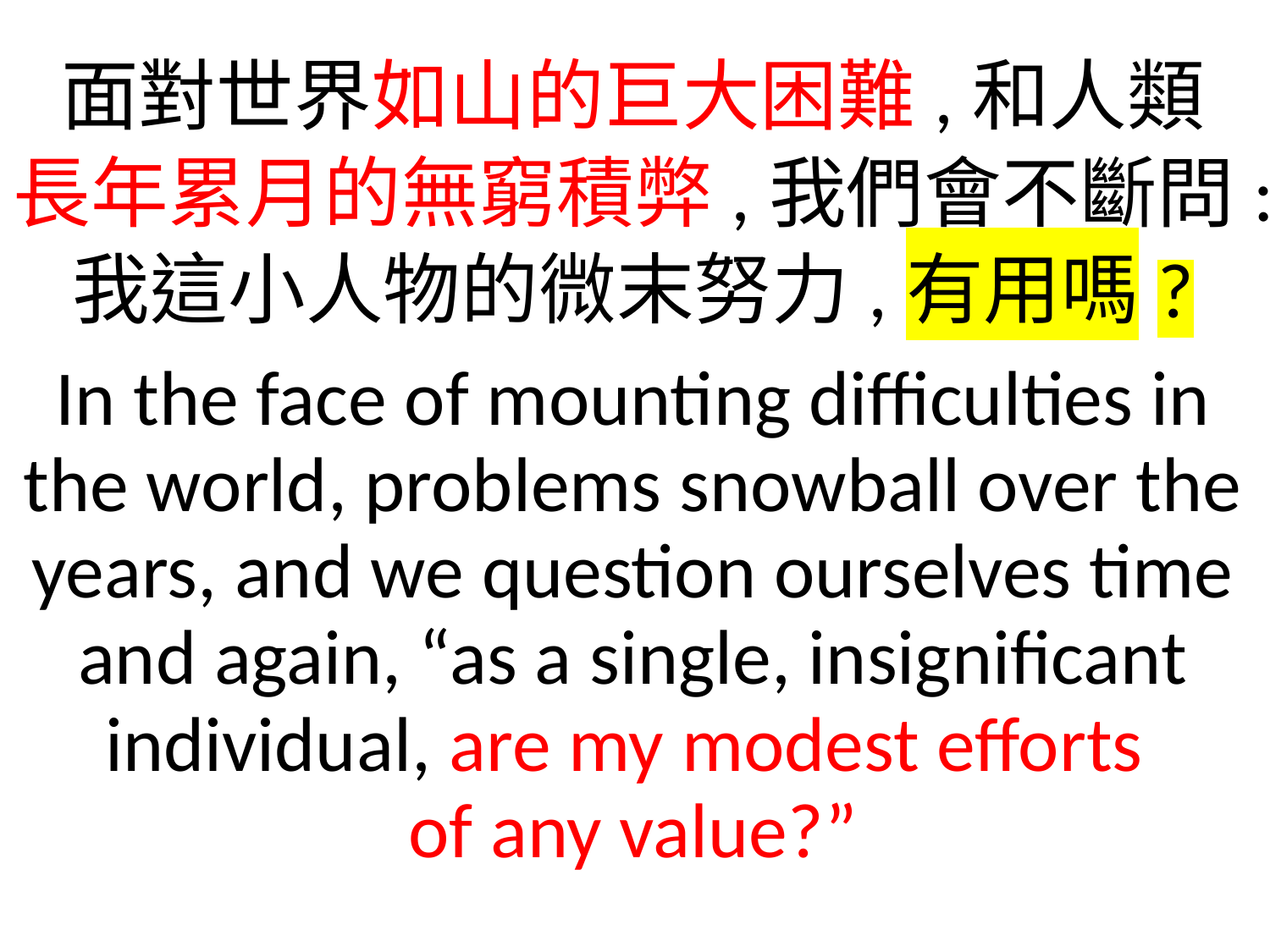

面對世界如山的巨大困難,和人類
長年累月的無窮積弊,我們會不斷問:
我這小人物的微末努力,有用嗎?
In the face of mounting difficulties in the world, problems snowball over the years, and we question ourselves time and again, “as a single, insignificant individual, are my modest efforts
of any value?”